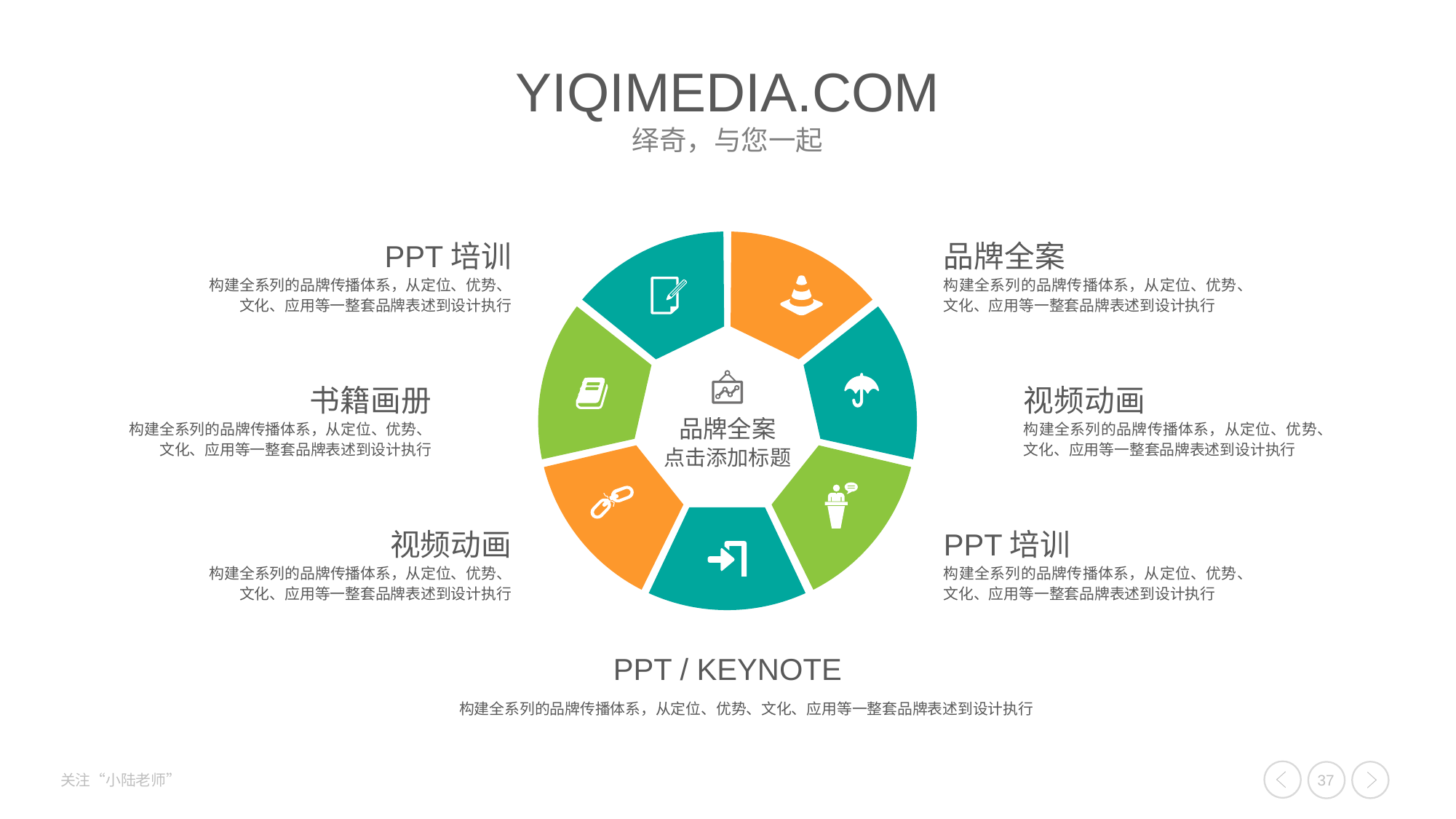

PPT培训
构建全系列的品牌传播体系，从定位、优势、文化、应用等一整套品牌表述到设计执行

品牌全案
点击添加标题

品牌全案
构建全系列的品牌传播体系，从定位、优势、文化、应用等一整套品牌表述到设计执行
书籍画册
构建全系列的品牌传播体系，从定位、优势、文化、应用等一整套品牌表述到设计执行
视频动画
构建全系列的品牌传播体系，从定位、优势、文化、应用等一整套品牌表述到设计执行
视频动画
构建全系列的品牌传播体系，从定位、优势、文化、应用等一整套品牌表述到设计执行
PPT培训
构建全系列的品牌传播体系，从定位、优势、文化、应用等一整套品牌表述到设计执行
PPT / KEYNOTE
构建全系列的品牌传播体系，从定位、优势、文化、应用等一整套品牌表述到设计执行